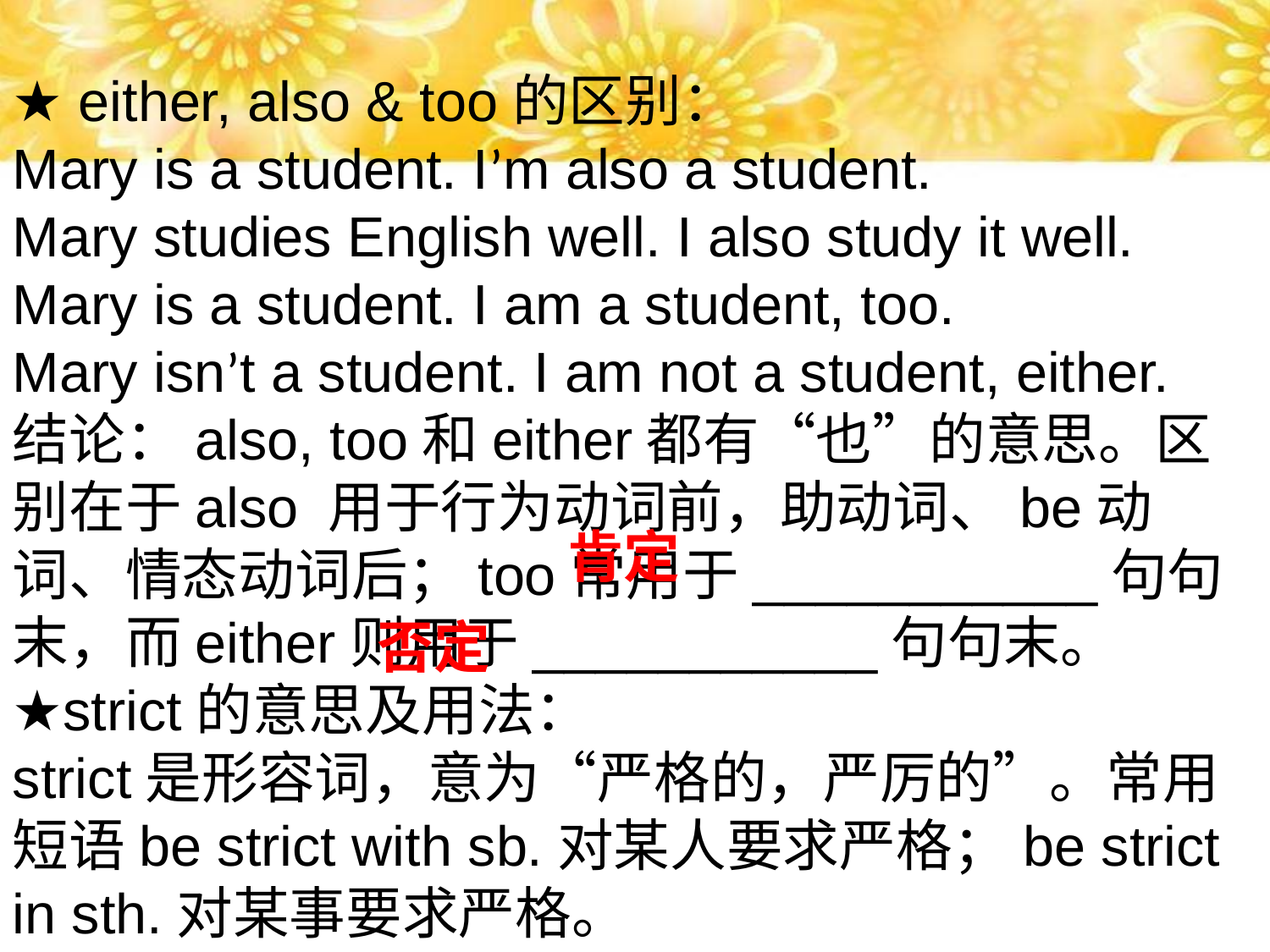

★ either, also & too的区别：
Mary is a student. I’m also a student.
Mary studies English well. I also study it well.
Mary is a student. I am a student, too.
Mary isn’t a student. I am not a student, either.
结论：also, too和either都有“也”的意思。区别在于also 用于行为动词前，助动词、be动词、情态动词后；too常用于___________句句末，而either则用于___________句句末。
★strict的意思及用法：
strict是形容词，意为“严格的，严厉的”。常用短语be strict with sb.对某人要求严格；be strict in sth.对某事要求严格。
肯定
否定